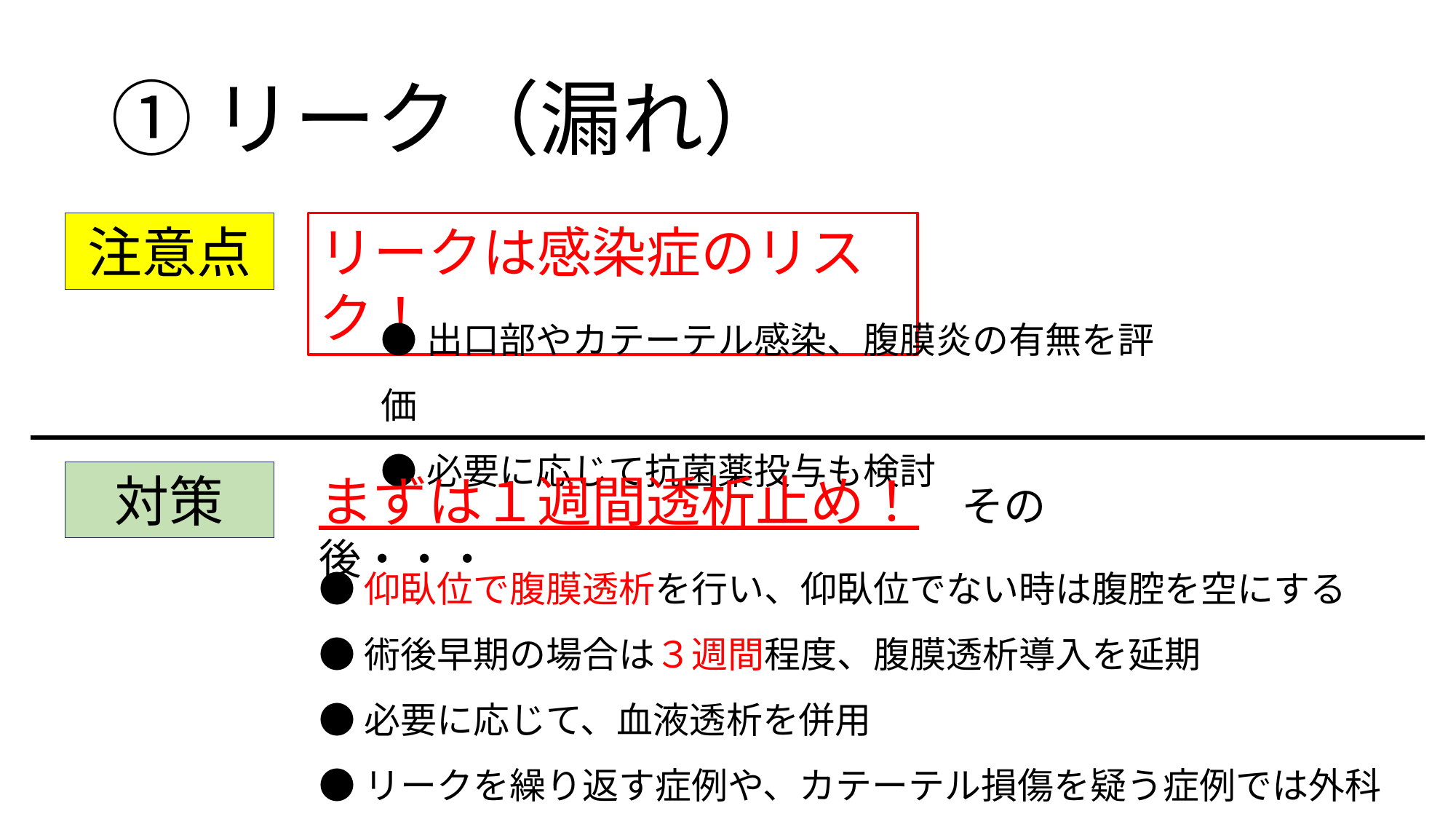

# ①リーク（漏れ）
注意点
リークは感染症のリスク！
●出口部やカテーテル感染、腹膜炎の有無を評価
●必要に応じて抗菌薬投与も検討
対策
まずは１週間透析止め！　その後・・・
●仰臥位で腹膜透析を行い、仰臥位でない時は腹腔を空にする
●術後早期の場合は３週間程度、腹膜透析導入を延期
●必要に応じて、血液透析を併用
●リークを繰り返す症例や、カテーテル損傷を疑う症例では外科的対応